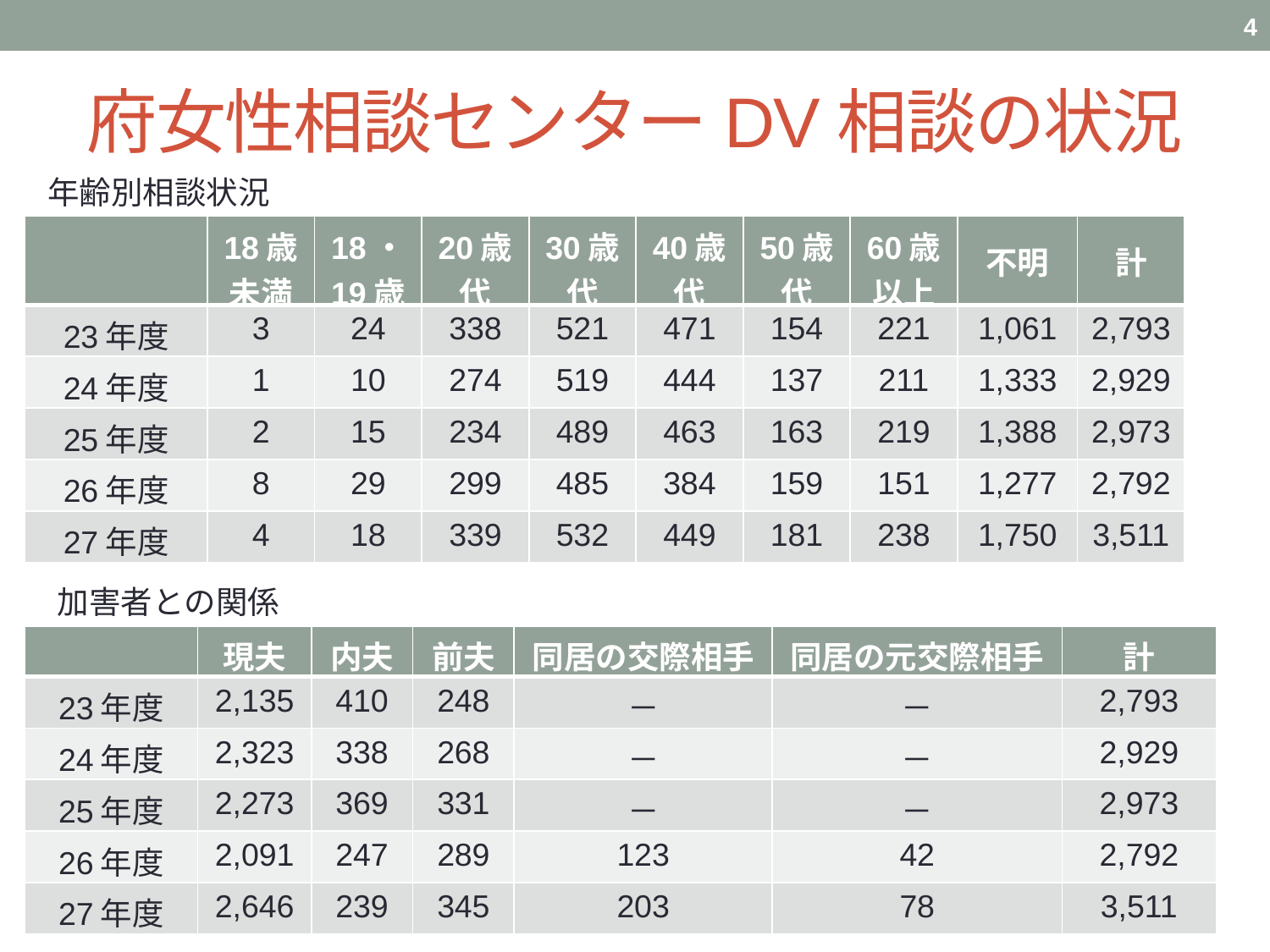

4
# 府女性相談センターDV相談の状況
年齢別相談状況
|  | 18歳 未満 | 18・ 19歳 | 20歳 代 | 30歳 代 | 40歳 代 | 50歳 代 | 60歳 以上 | 不明 | 計 |
| --- | --- | --- | --- | --- | --- | --- | --- | --- | --- |
| 23年度 | 3 | 24 | 338 | 521 | 471 | 154 | 221 | 1,061 | 2,793 |
| 24年度 | 1 | 10 | 274 | 519 | 444 | 137 | 211 | 1,333 | 2,929 |
| 25年度 | 2 | 15 | 234 | 489 | 463 | 163 | 219 | 1,388 | 2,973 |
| 26年度 | 8 | 29 | 299 | 485 | 384 | 159 | 151 | 1,277 | 2,792 |
| 27年度 | 4 | 18 | 339 | 532 | 449 | 181 | 238 | 1,750 | 3,511 |
加害者との関係
|  | 現夫 | 内夫 | 前夫 | 同居の交際相手 | 同居の元交際相手 | 計 |
| --- | --- | --- | --- | --- | --- | --- |
| 23年度 | 2,135 | 410 | 248 | － | － | 2,793 |
| 24年度 | 2,323 | 338 | 268 | － | － | 2,929 |
| 25年度 | 2,273 | 369 | 331 | － | － | 2,973 |
| 26年度 | 2,091 | 247 | 289 | 123 | 42 | 2,792 |
| 27年度 | 2,646 | 239 | 345 | 203 | 78 | 3,511 |